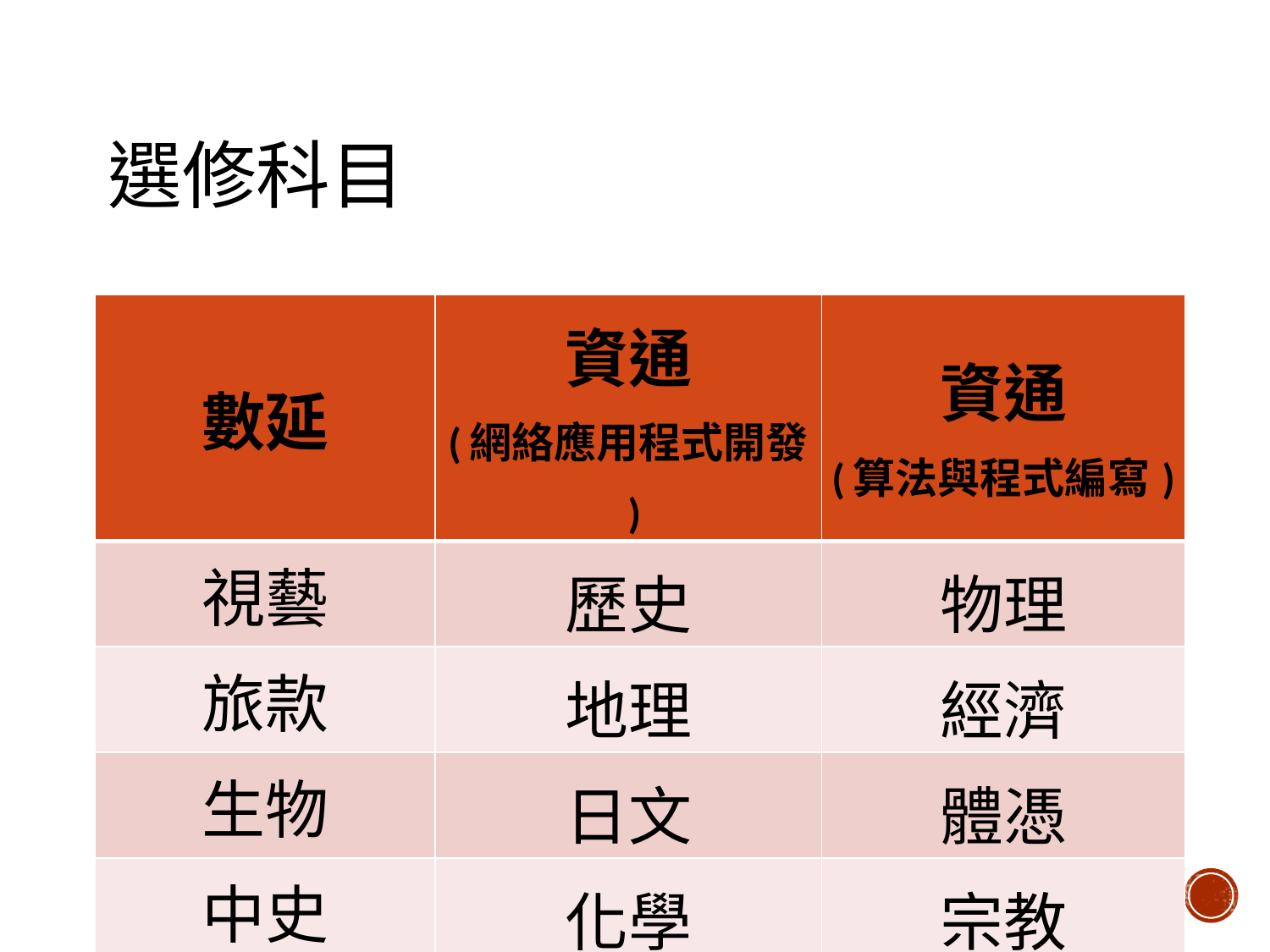

# 選修科目
| 數延 | 資通 (網絡應用程式開發​) | 資通 (算法與程式編寫) |
| --- | --- | --- |
| 視藝 | 歷史 | 物理 |
| 旅款 | 地理 | 經濟 |
| 生物 | 日文 | 體憑 |
| 中史 | 化學 | 宗教 |